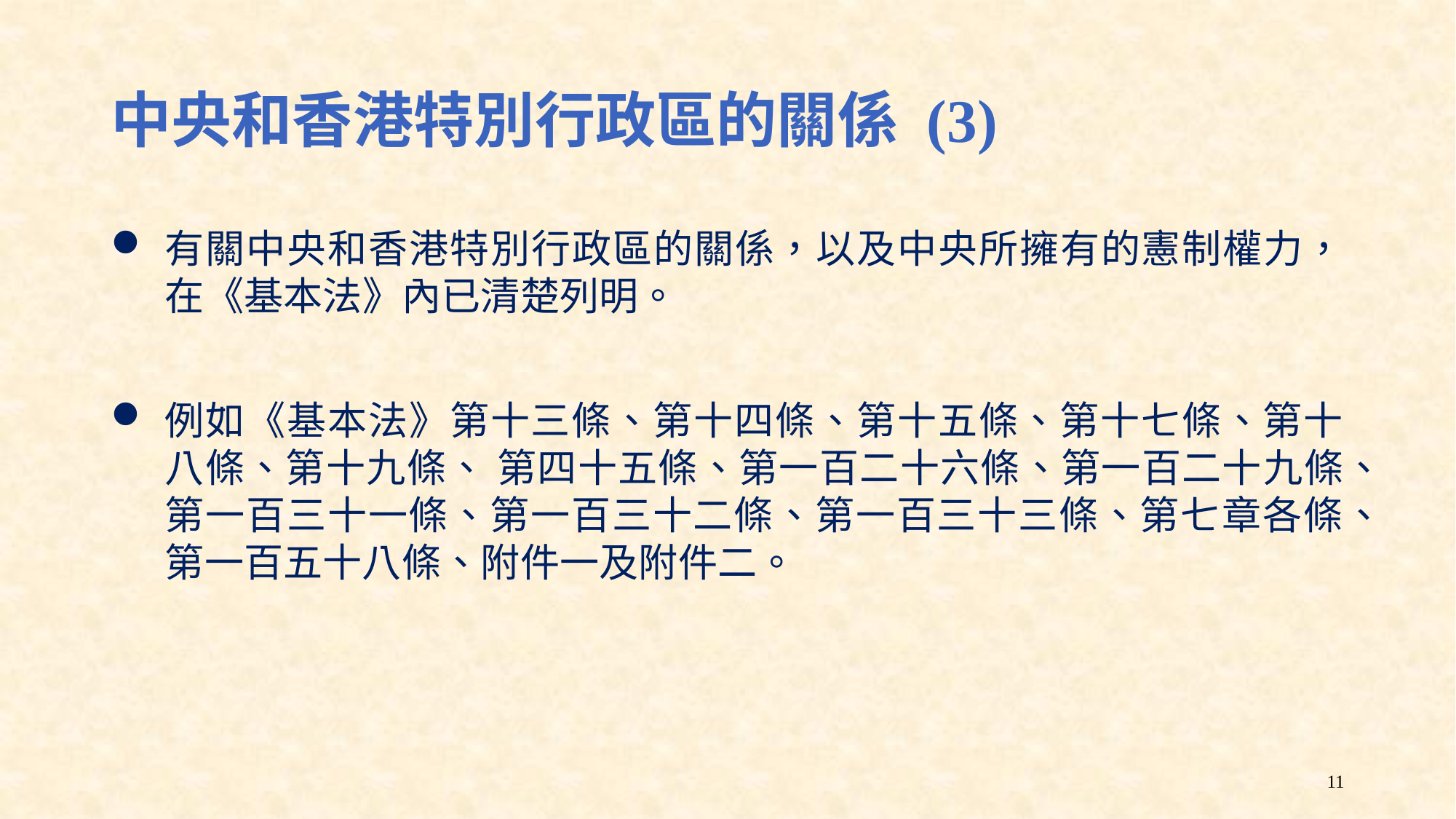

# 中央和香港特別行政區的關係 (3)
有關中央和香港特別行政區的關係，以及中央所擁有的憲制權力，在《基本法》內已清楚列明。

例如《基本法》第十三條、第十四條、第十五條、第十七條、第十八條、第十九條、 第四十五條、第一百二十六條、第一百二十九條、第一百三十一條、第一百三十二條、第一百三十三條、第七章各條、第一百五十八條、附件一及附件二。

11